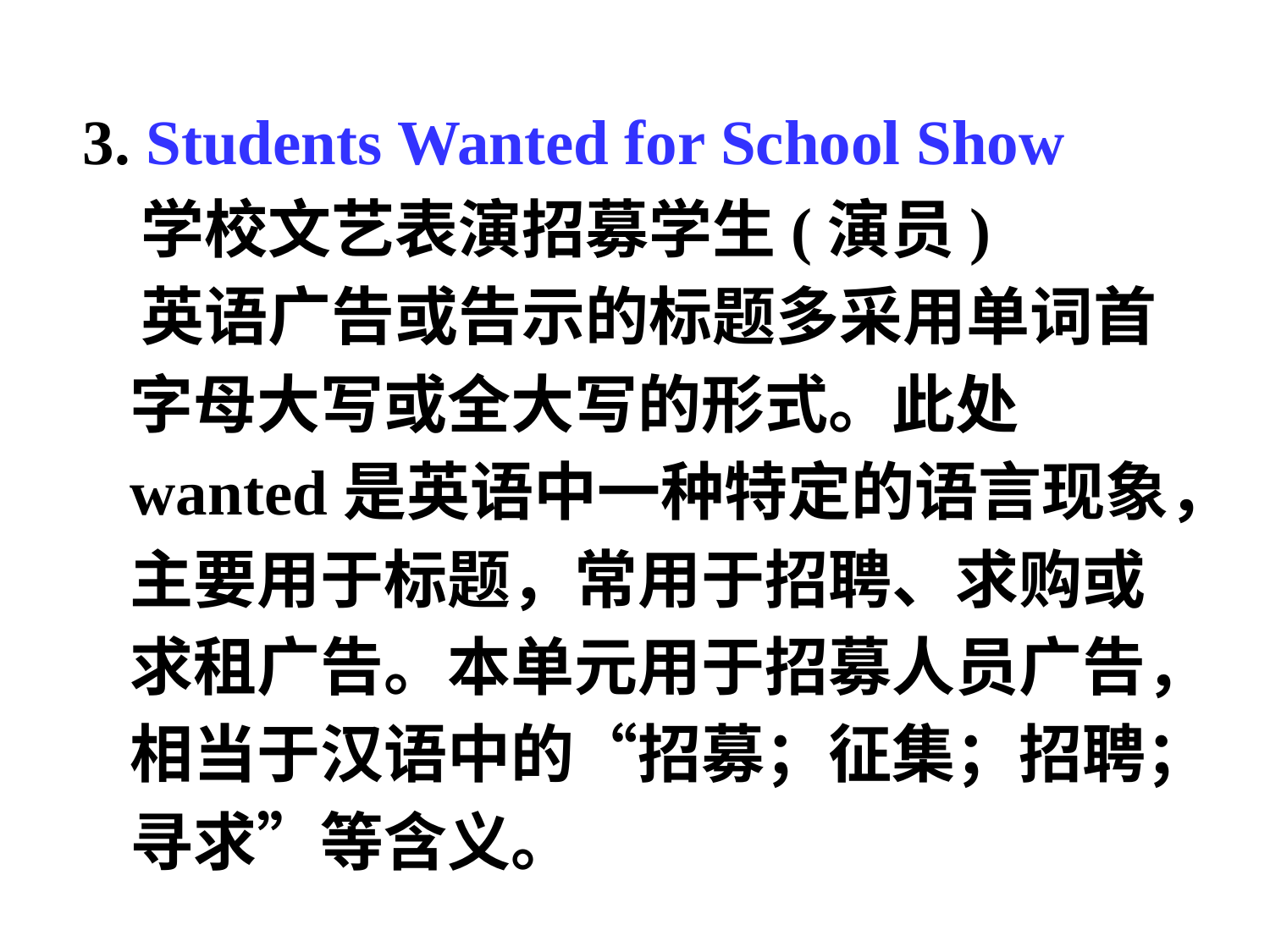

3. Students Wanted for School Show
   学校文艺表演招募学生(演员)
   英语广告或告示的标题多采用单词首字母大写或全大写的形式。此处wanted是英语中一种特定的语言现象，主要用于标题，常用于招聘、求购或求租广告。本单元用于招募人员广告，相当于汉语中的“招募；征集；招聘；寻求”等含义。